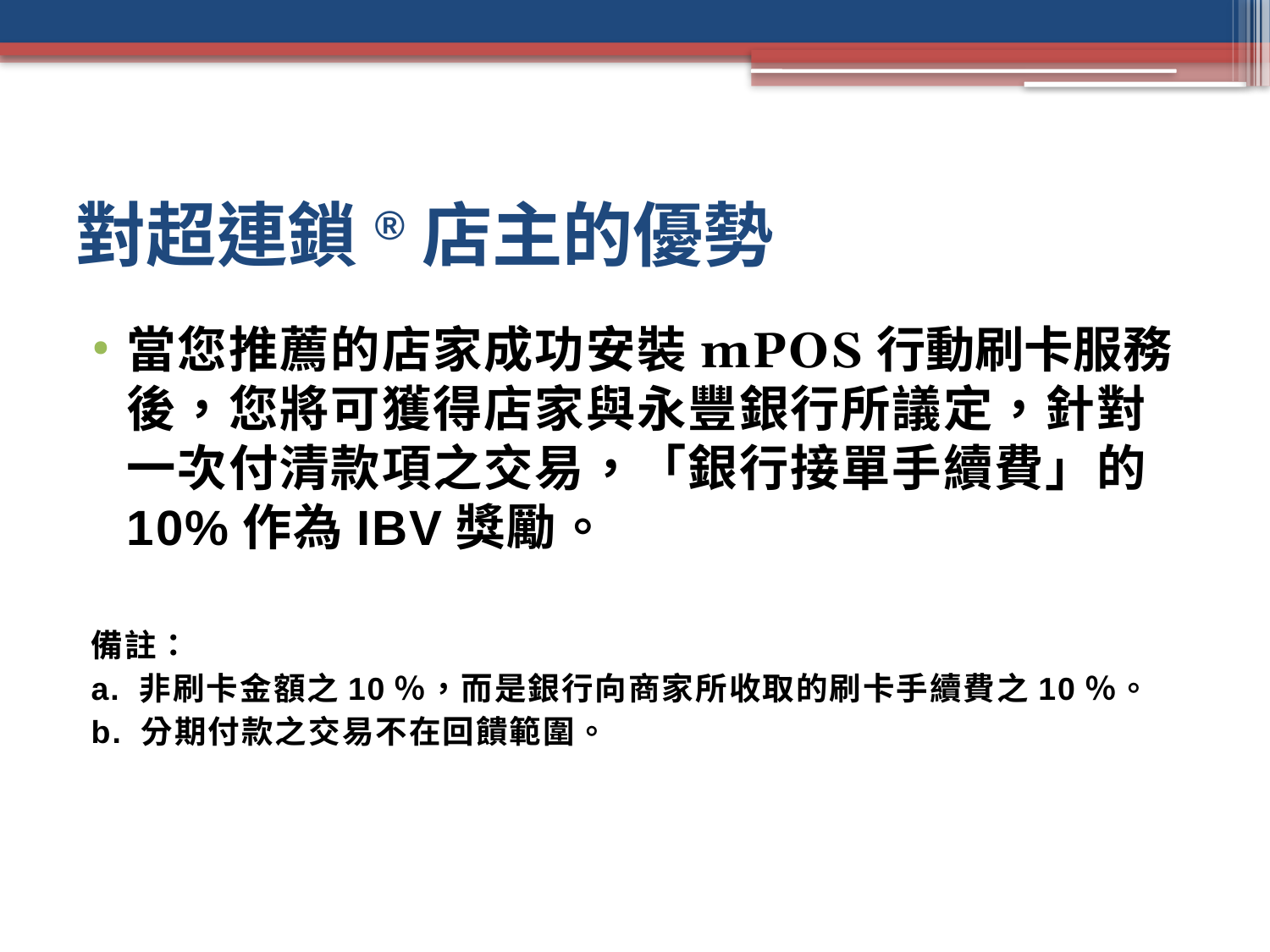

# 對超連鎖®店主的優勢
當您推薦的店家成功安裝mPOS行動刷卡服務後，您將可獲得店家與永豐銀行所議定，針對一次付清款項之交易，「銀行接單手續費」的10%作為IBV獎勵。

備註：
a. 非刷卡金額之10％，而是銀行向商家所收取的刷卡手續費之10％。
b. 分期付款之交易不在回饋範圍。